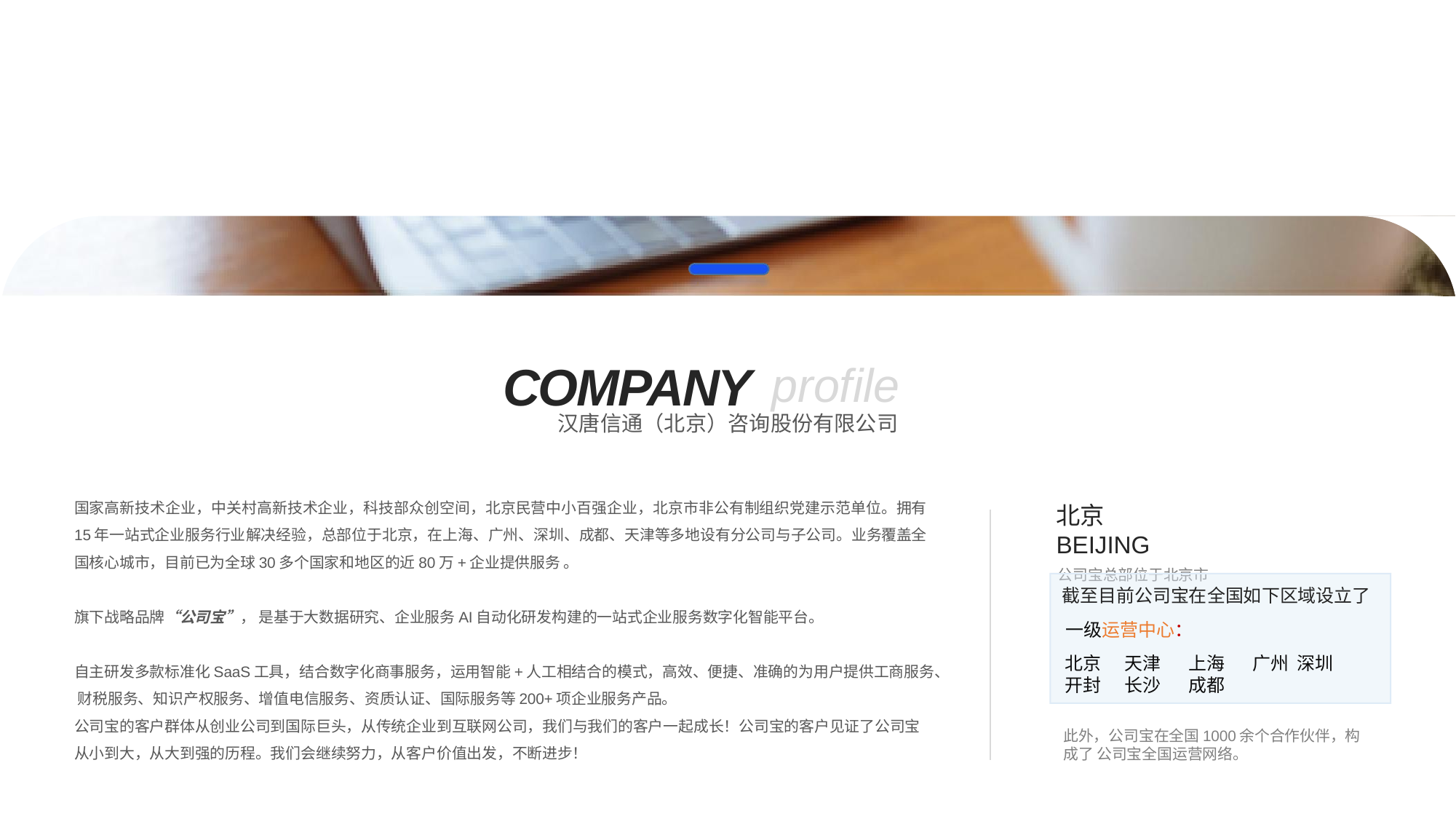

# COMPANY profile
汉唐信通（北京）咨询股份有限公司
国家高新技术企业，中关村高新技术企业，科技部众创空间，北京民营中小百强企业，北京市非公有制组织党建示范单位。拥有 15年一站式企业服务行业解决经验，总部位于北京，在上海、广州、深圳、成都、天津等多地设有分公司与子公司。业务覆盖全 国核心城市，目前已为全球30多个国家和地区的近80万+企业提供服务 。
北京	BEIJING
公司宝总部位于北京市

截至目前公司宝在全国如下区域设立了 一级运营中心：

旗下战略品牌“公司宝”， 是基于大数据研究、企业服务AI自动化研发构建的一站式企业服务数字化智能平台。
北京	天津	上海	广州 深圳 开封	长沙	成都
自主研发多款标准化SaaS工具，结合数字化商事服务，运用智能+人工相结合的模式，高效、便捷、准确的为用户提供工商服务、 财税服务、知识产权服务、增值电信服务、资质认证、国际服务等200+项企业服务产品。
公司宝的客户群体从创业公司到国际巨头，从传统企业到互联网公司，我们与我们的客户一起成长！公司宝的客户见证了公司宝 从小到大，从大到强的历程。我们会继续努力，从客户价值出发，不断进步！
此外，公司宝在全国1000余个合作伙伴，构成了 公司宝全国运营网络。